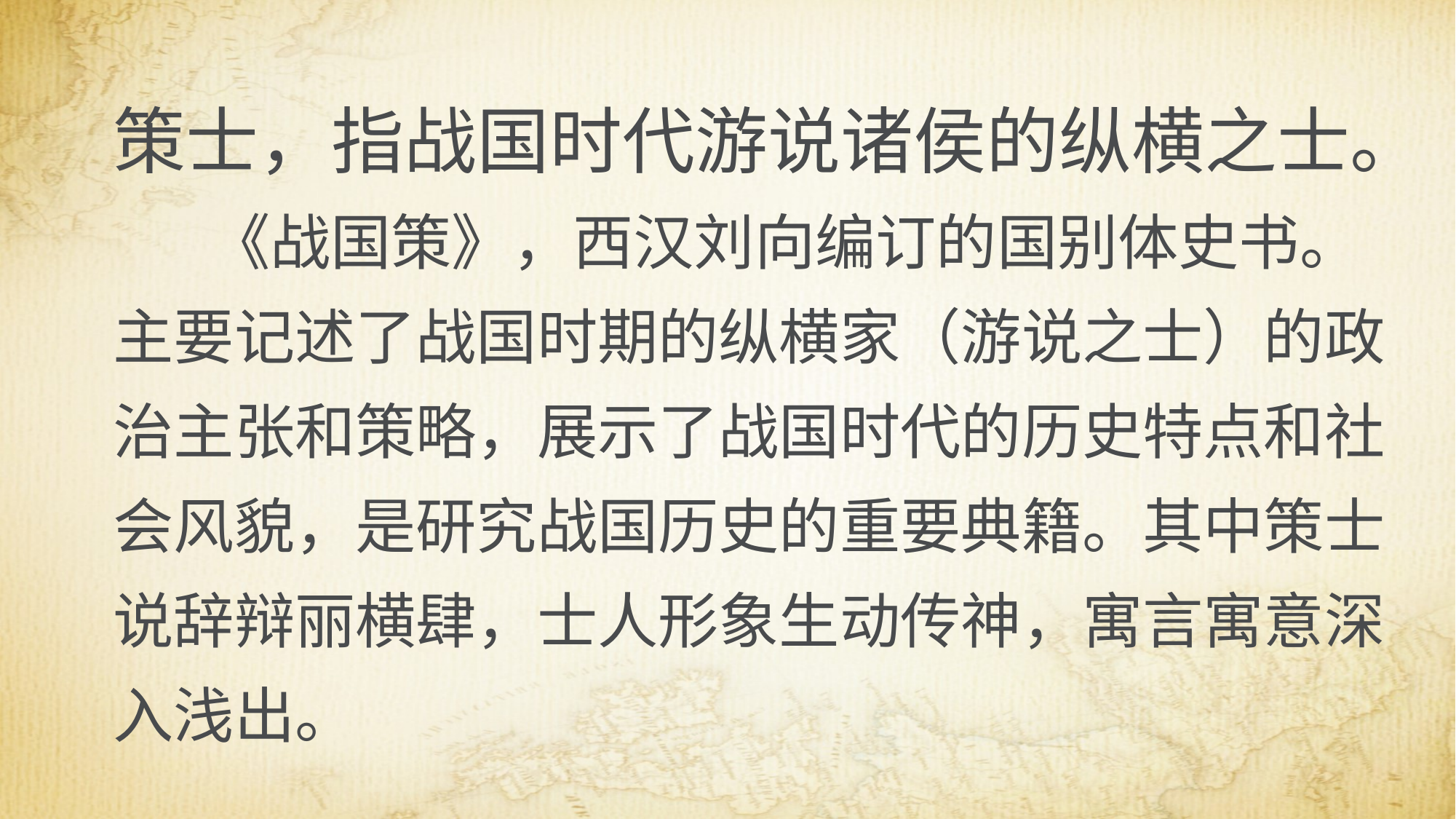

策士，指战国时代游说诸侯的纵横之士。
      《战国策》，西汉刘向编订的国别体史书。主要记述了战国时期的纵横家（游说之士）的政治主张和策略，展示了战国时代的历史特点和社会风貌，是研究战国历史的重要典籍。其中策士说辞辩丽横肆，士人形象生动传神，寓言寓意深入浅出。